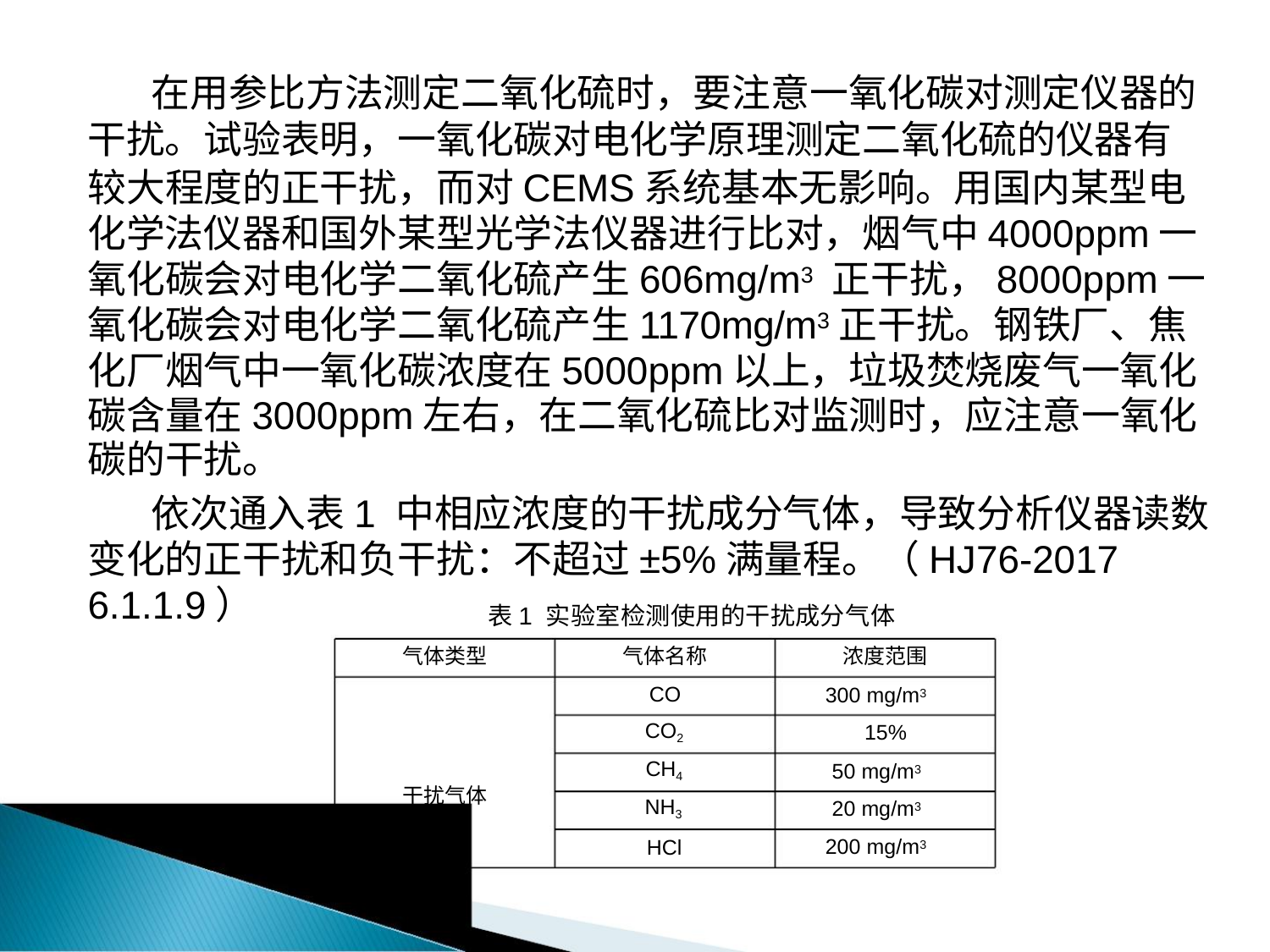

在用参比方法测定二氧化硫时，要注意一氧化碳对测定仪器的
干扰。试验表明，一氧化碳对电化学原理测定二氧化硫的仪器有
较大程度的正干扰，而对CEMS系统基本无影响。用国内某型电
化学法仪器和国外某型光学法仪器进行比对，烟气中4000ppm一
氧化碳会对电化学二氧化硫产生606mg/m3 正干扰，8000ppm一
氧化碳会对电化学二氧化硫产生1170mg/m3正干扰。钢铁厂、焦
化厂烟气中一氧化碳浓度在5000ppm以上，垃圾焚烧废气一氧化
碳含量在3000ppm左右，在二氧化硫比对监测时，应注意一氧化
碳的干扰。
依次通入表1 中相应浓度的干扰成分气体，导致分析仪器读数
变化的正干扰和负干扰：不超过±5%满量程。（HJ76-2017
6.1.1.9）
表1 实验室检测使用的干扰成分气体
气体类型
干扰气体
气体名称
CO
浓度范围
300 mg/m3
15%
CO2
CH4
50 mg/m3
20 mg/m3
200 mg/m3
NH3
HCl